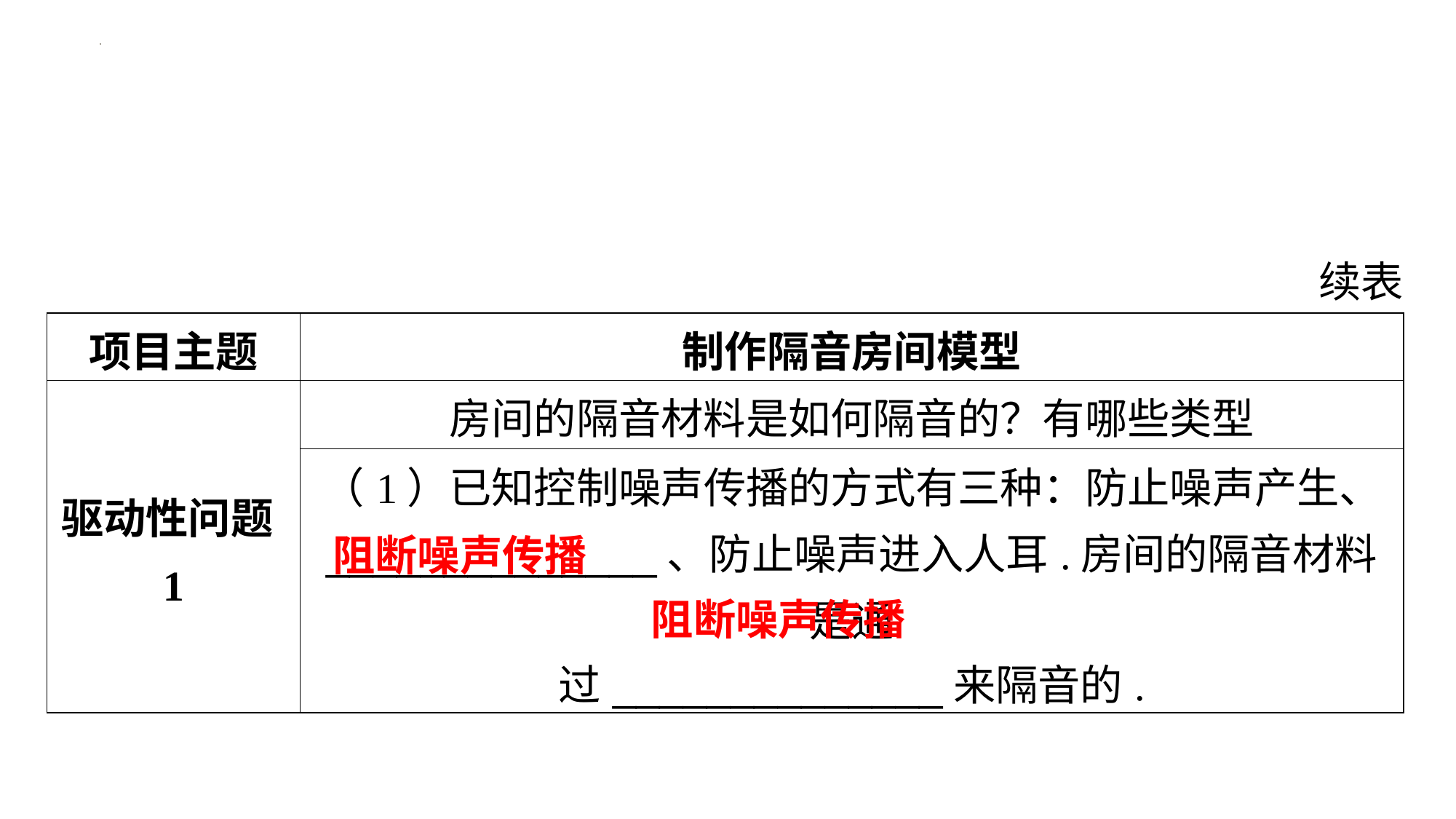

续表
| 项目主题 | 制作隔音房间模型 |
| --- | --- |
| 驱动性问题1 | 房间的隔音材料是如何隔音的？有哪些类型 |
|  | （1）已知控制噪声传播的方式有三种：防止噪声产生、 \_\_\_\_\_\_\_\_\_\_\_\_\_\_、防止噪声进入人耳.房间的隔音材料是通 过\_\_\_\_\_\_\_\_\_\_\_\_\_\_来隔音的. |
阻断噪声传播
阻断噪声传播